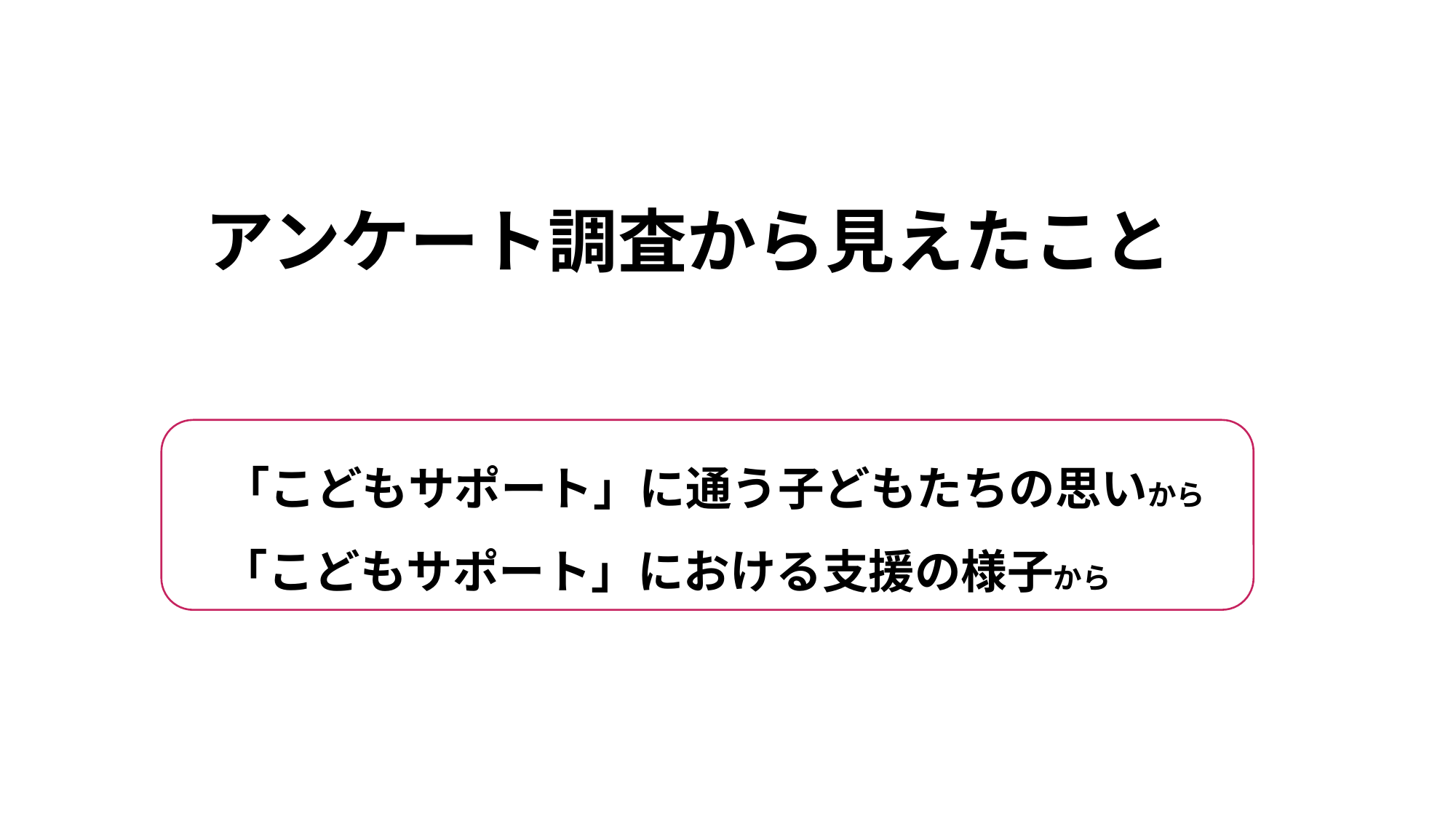

アンケート調査から見えたこと
   「こどもサポート」に通う子どもたちの思いから
　「こどもサポート」における支援の様子から